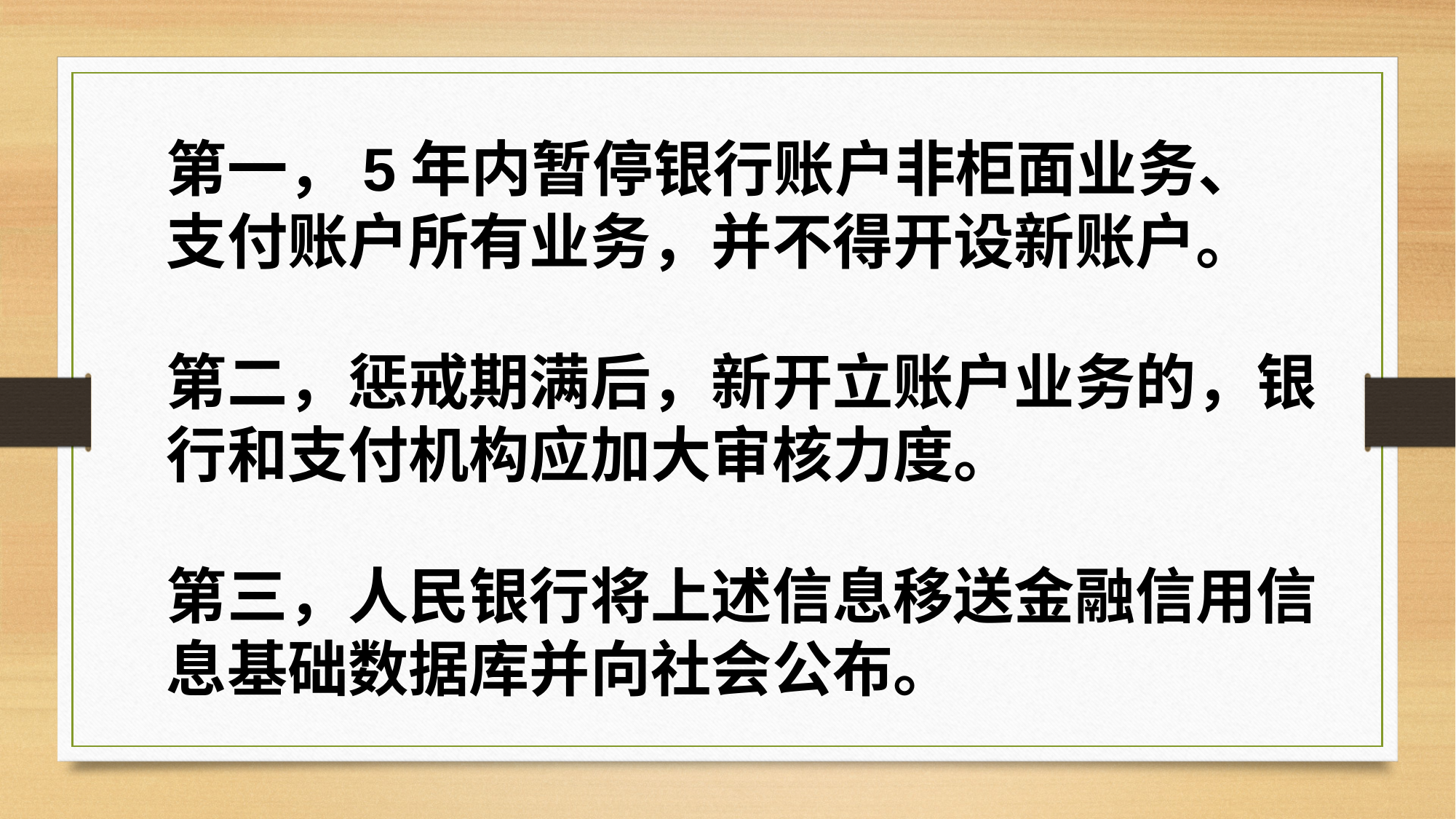

第一，5年内暂停银行账户非柜面业务、支付账户所有业务，并不得开设新账户。
第二，惩戒期满后，新开立账户业务的，银行和支付机构应加大审核力度。
第三，人民银行将上述信息移送金融信用信息基础数据库并向社会公布。